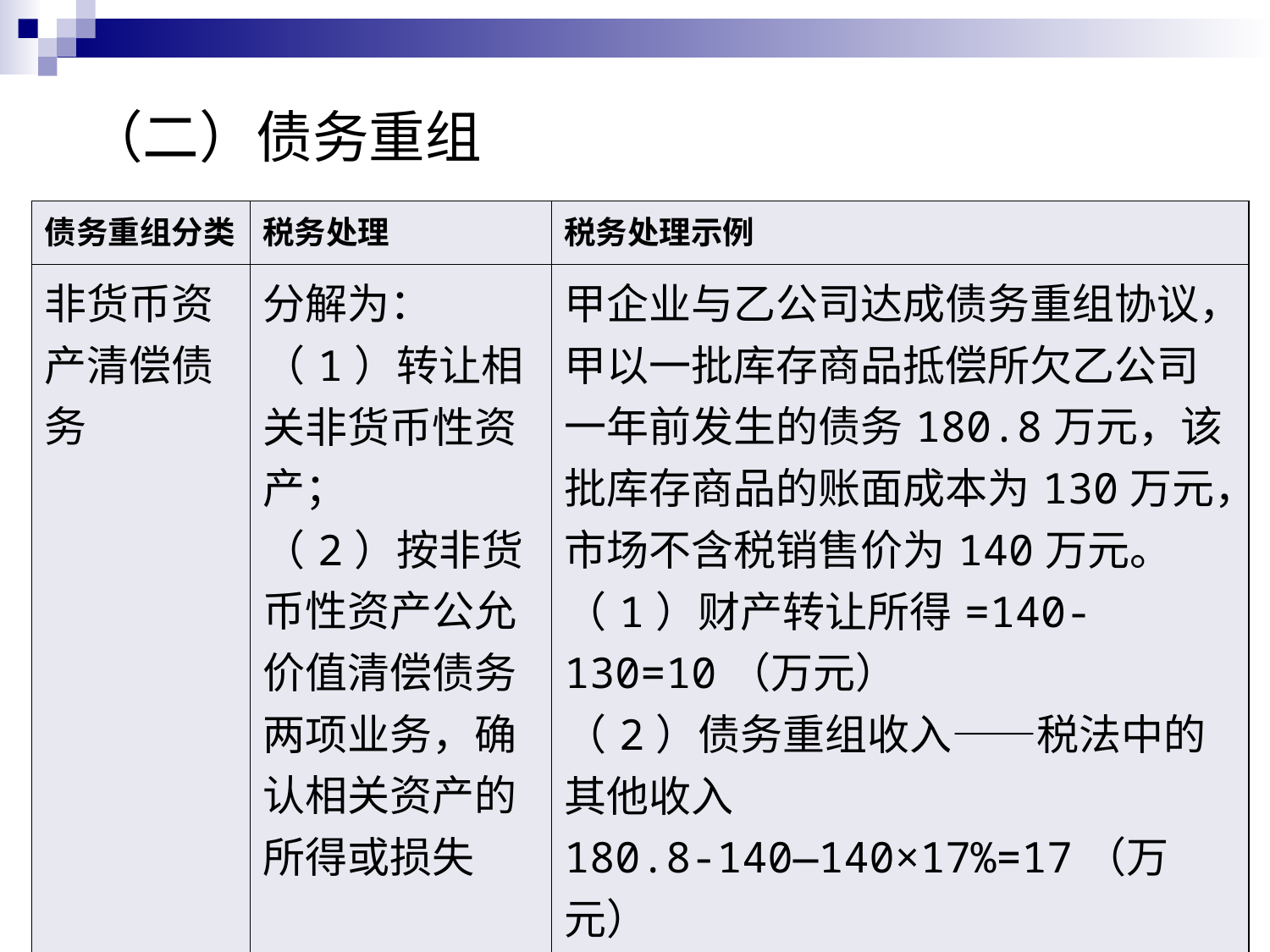

（二）债务重组
| 债务重组分类 | 税务处理 | 税务处理示例 |
| --- | --- | --- |
| 非货币资产清偿债务 | 分解为： （1）转让相关非货币性资产； （2）按非货币性资产公允价值清偿债务两项业务，确认相关资产的所得或损失 | 甲企业与乙公司达成债务重组协议，甲以一批库存商品抵偿所欠乙公司一年前发生的债务180.8万元，该批库存商品的账面成本为130万元，市场不含税销售价为140万元。 （1）财产转让所得=140-130=10（万元） （2）债务重组收入——税法中的其他收入 180.8-140—140×17%=17（万元） （3）该项重组业务应纳企业所得税=（10+17）×25%=6.75（万元） |